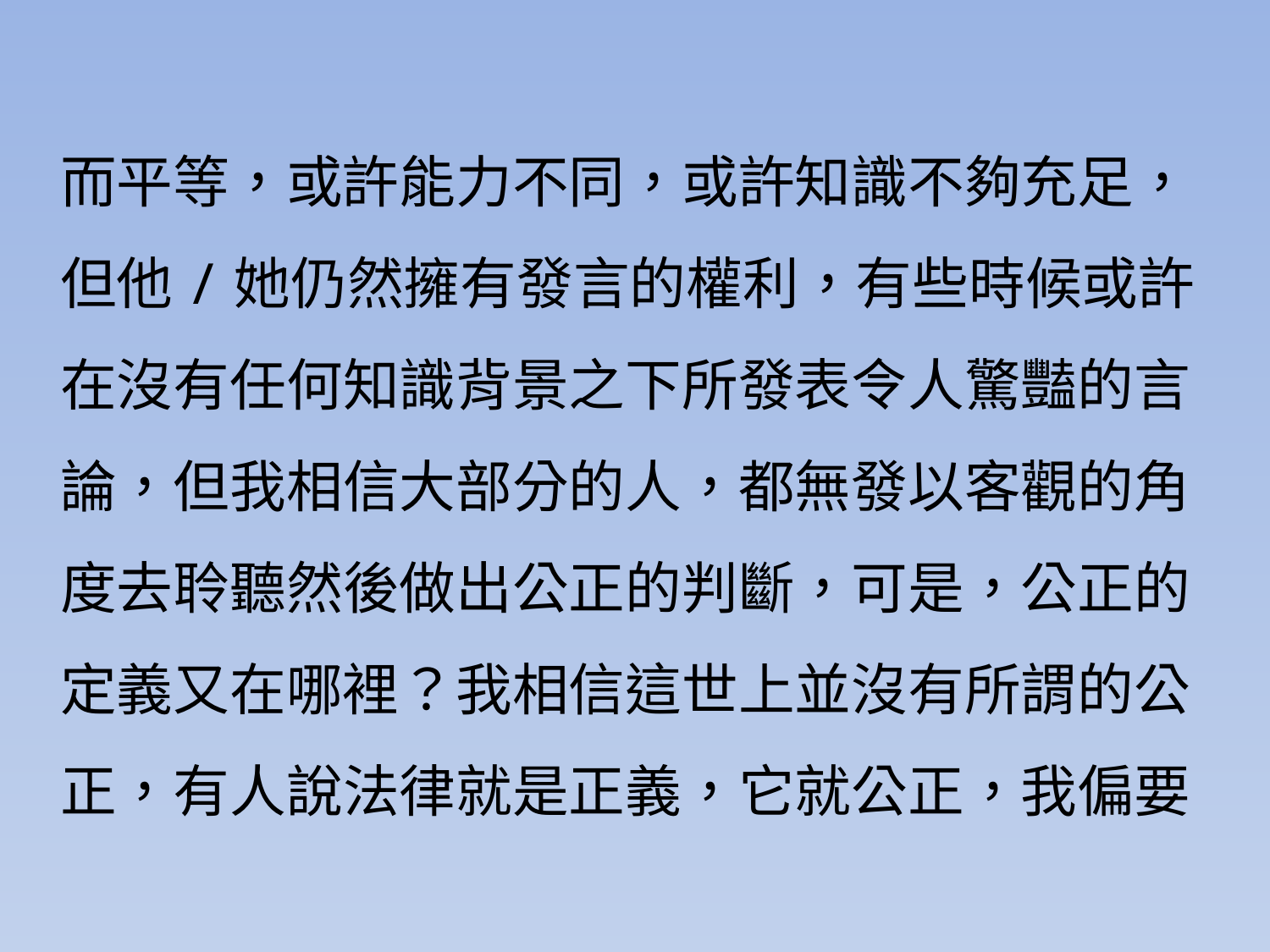

而平等，或許能力不同，或許知識不夠充足，
但他/她仍然擁有發言的權利，有些時候或許
在沒有任何知識背景之下所發表令人驚豔的言
論，但我相信大部分的人，都無發以客觀的角
度去聆聽然後做出公正的判斷，可是，公正的
定義又在哪裡？我相信這世上並沒有所謂的公
正，有人說法律就是正義，它就公正，我偏要